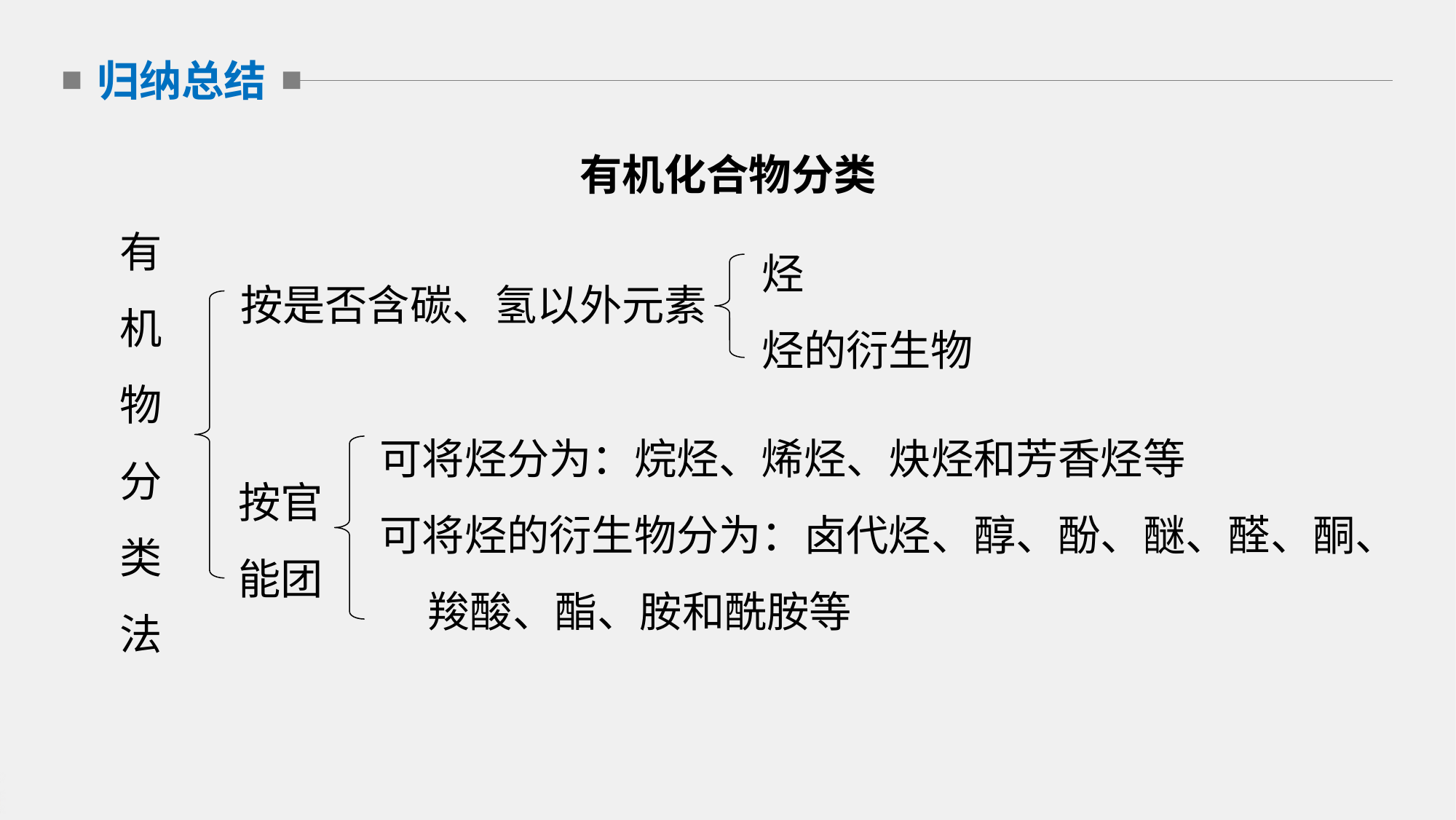

归纳总结

有机化合物分类
有机物分类法
烃
烃的衍生物

按是否含碳、氢以外元素

可将烃分为：烷烃、烯烃、炔烃和芳香烃等
可将烃的衍生物分为：卤代烃、醇、酚、醚、醛、酮、
    羧酸、酯、胺和酰胺等

按官
能团